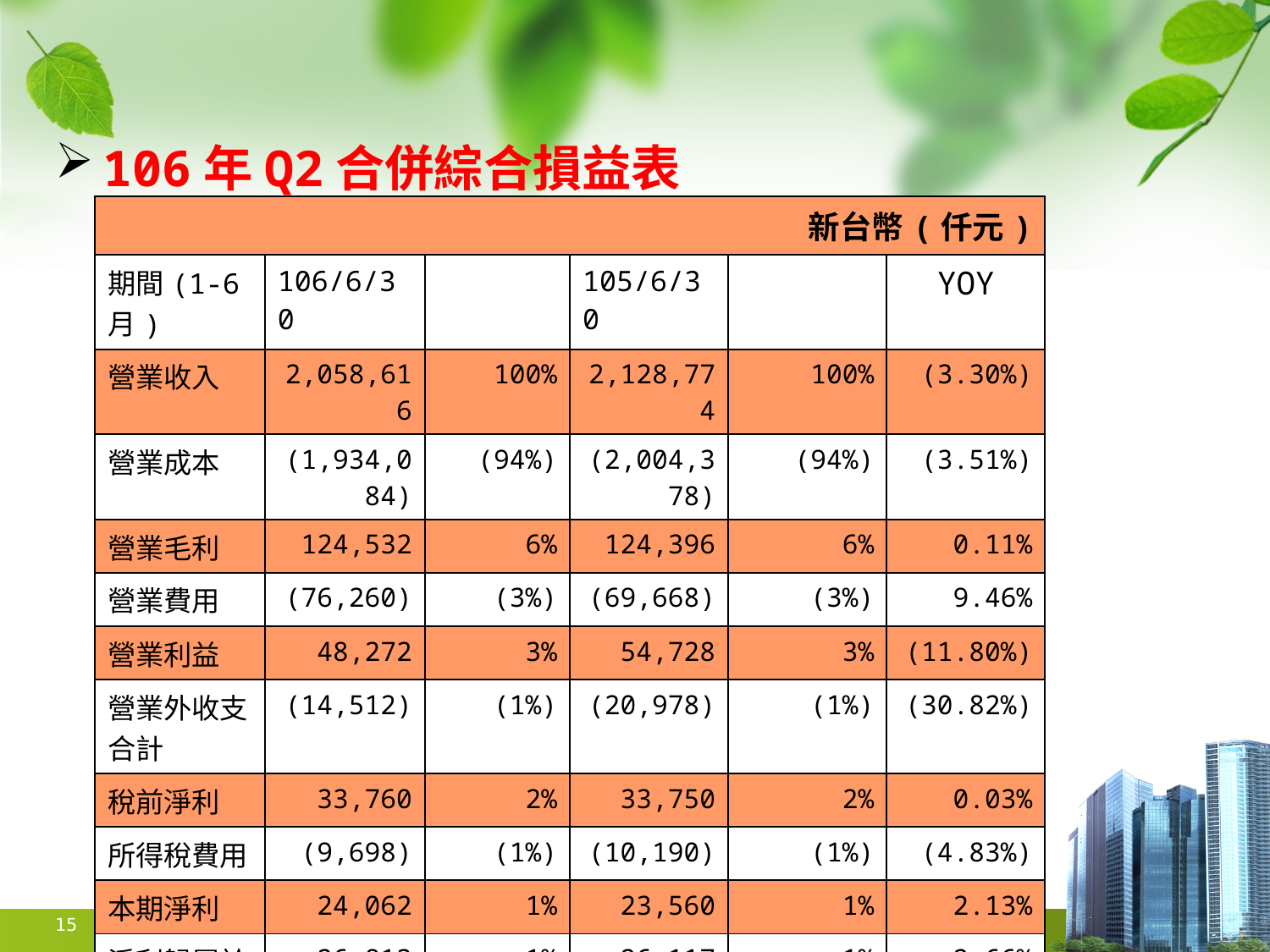

#
106年Q2合併綜合損益表
| 新台幣(仟元) |  |  |  |  |  |
| --- | --- | --- | --- | --- | --- |
| 期間(1-6月) | 106/6/30 |  | 105/6/30 |  | YOY |
| 營業收入 | 2,058,616 | 100% | 2,128,774 | 100% | (3.30%) |
| 營業成本 | (1,934,084) | (94%) | (2,004,378) | (94%) | (3.51%) |
| 營業毛利 | 124,532 | 6% | 124,396 | 6% | 0.11% |
| 營業費用 | (76,260) | (3%) | (69,668) | (3%) | 9.46% |
| 營業利益 | 48,272 | 3% | 54,728 | 3% | (11.80%) |
| 營業外收支合計 | (14,512) | (1%) | (20,978) | (1%) | (30.82%) |
| 稅前淨利 | 33,760 | 2% | 33,750 | 2% | 0.03% |
| 所得稅費用 | (9,698) | (1%) | (10,190) | (1%) | (4.83%) |
| 本期淨利 | 24,062 | 1% | 23,560 | 1% | 2.13% |
| 淨利歸屬於母公司 | 26,813 | 1% | 26,117 | 1% | 2.66% |
| 每股盈餘(元) | 0.08 |  | 0.08 |  |  |
15